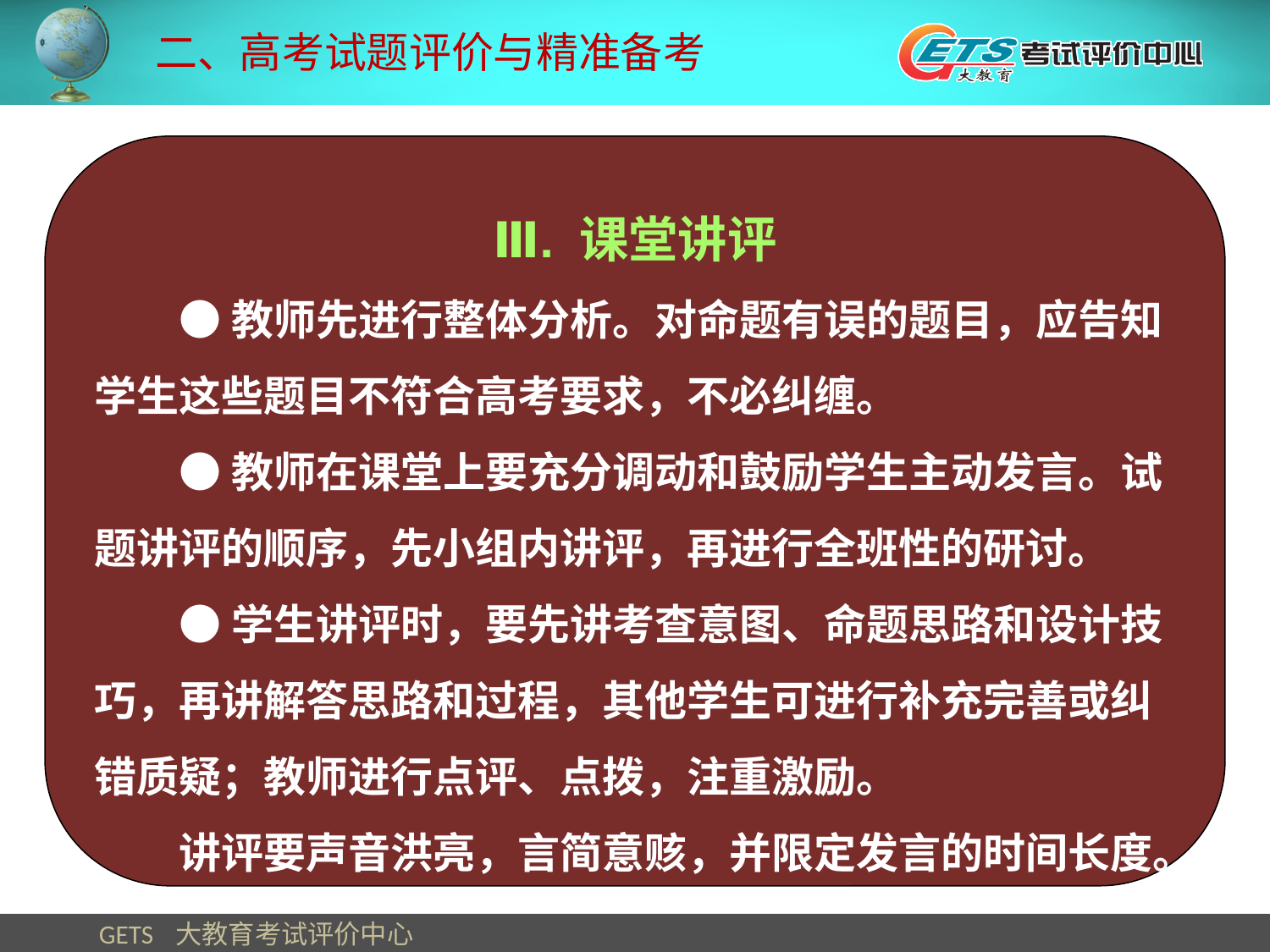

二、高考试题评价与精准备考
Ⅲ. 课堂讲评
●教师先进行整体分析。对命题有误的题目，应告知学生这些题目不符合高考要求，不必纠缠。
●教师在课堂上要充分调动和鼓励学生主动发言。试题讲评的顺序，先小组内讲评，再进行全班性的研讨。
●学生讲评时，要先讲考查意图、命题思路和设计技巧，再讲解答思路和过程，其他学生可进行补充完善或纠错质疑；教师进行点评、点拨，注重激励。
讲评要声音洪亮，言简意赅，并限定发言的时间长度。